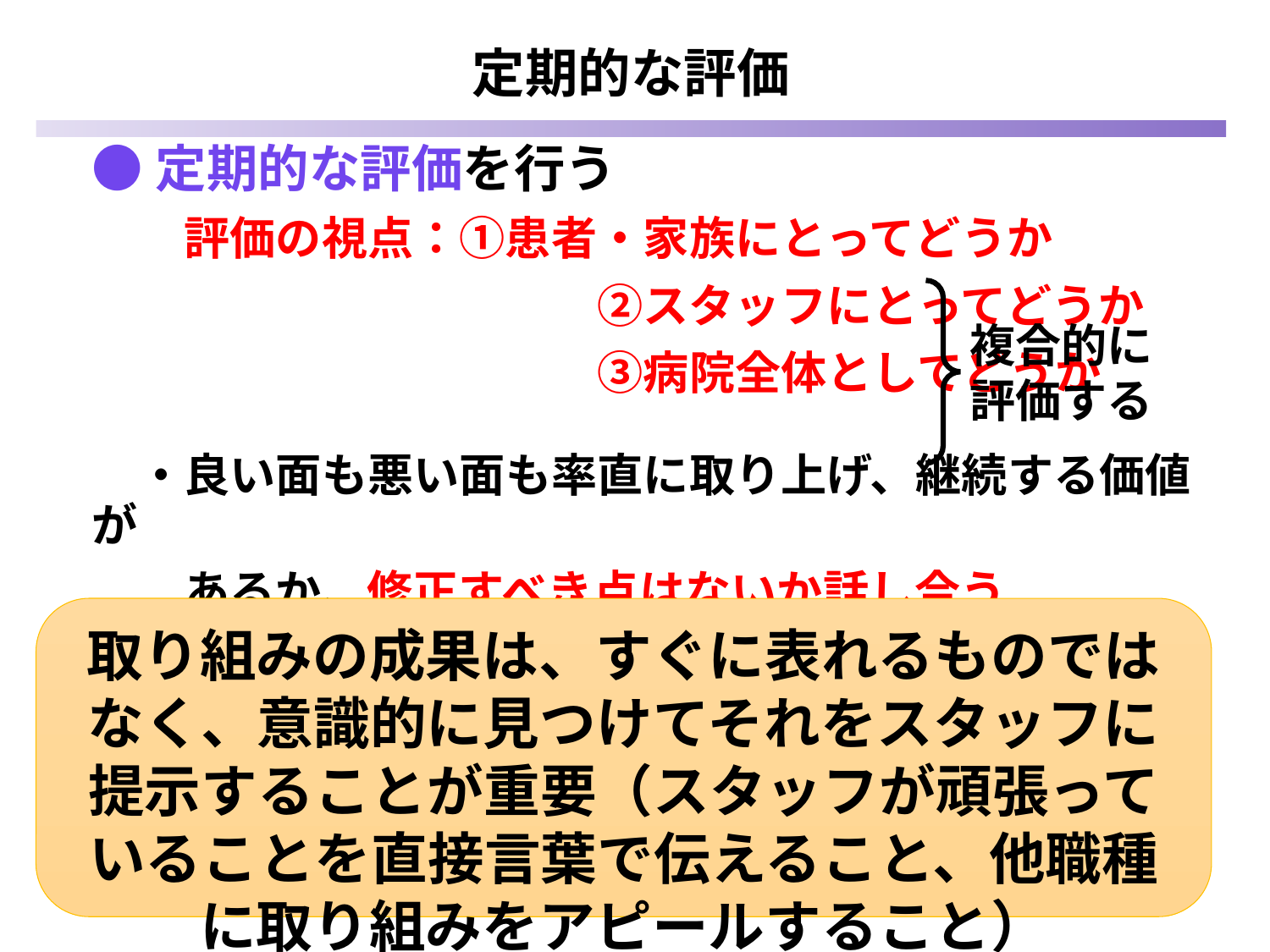

# 定期的な評価

●定期的な評価を行う
　　評価の視点：①患者・家族にとってどうか
　　　　　　　　　　　②スタッフにとってどうか
　　　　　　　　　　　③病院全体としてどうか
　・良い面も悪い面も率直に取り上げ、継続する価値が
　　あるか、修正すべき点はないか話し合う

複合的に
評価する
取り組みの成果は、すぐに表れるものではなく、意識的に見つけてそれをスタッフに提示することが重要（スタッフが頑張っていることを直接言葉で伝えること、他職種に取り組みをアピールすること）